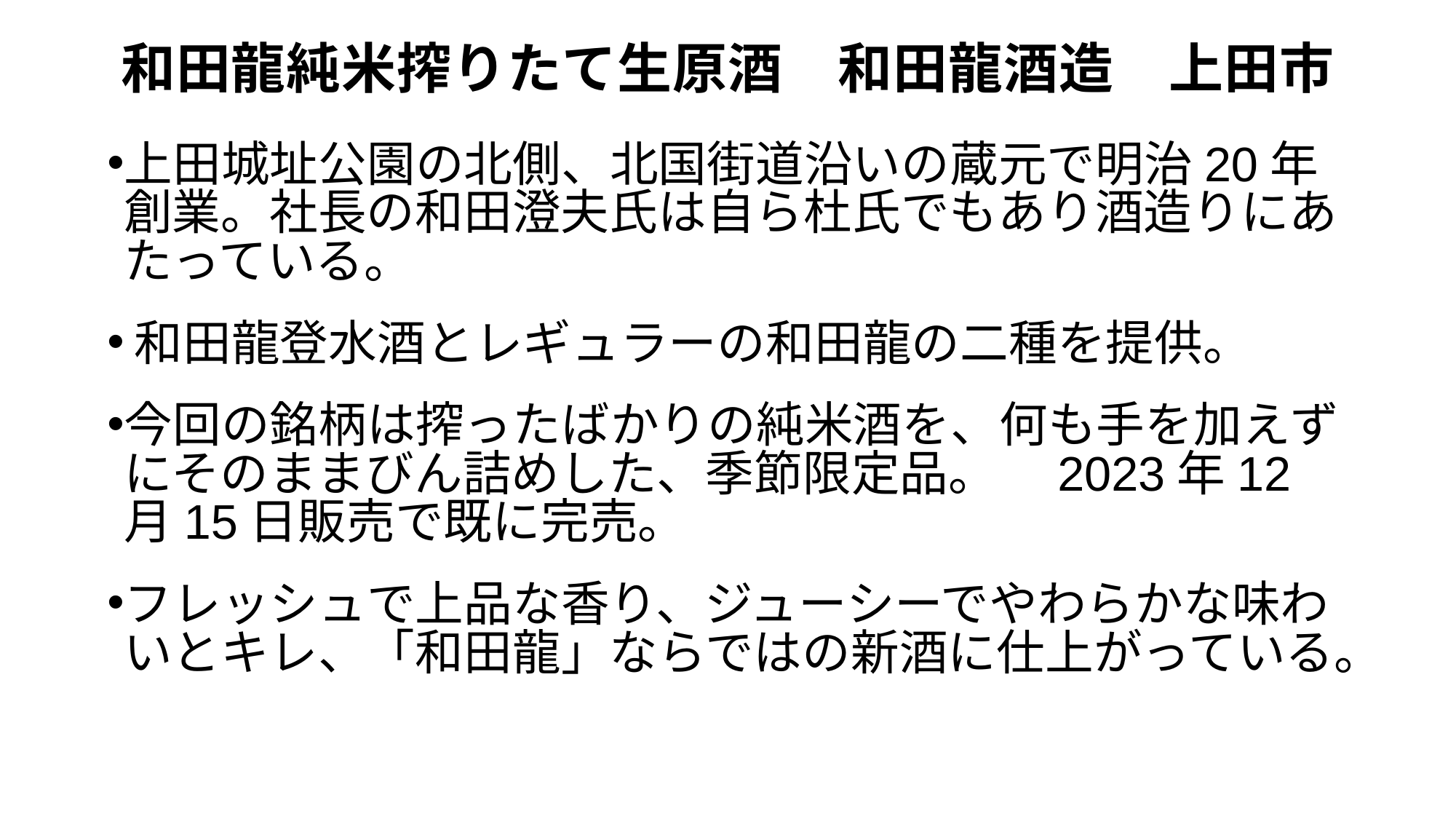

# 和田龍純米搾りたて生原酒　和田龍酒造　上田市
上田城址公園の北側、北国街道沿いの蔵元で明治20年創業。社長の和田澄夫氏は自ら杜氏でもあり酒造りにあたっている。
和田龍登水酒とレギュラーの和田龍の二種を提供。
今回の銘柄は搾ったばかりの純米酒を、何も手を加えずにそのままびん詰めした、季節限定品。　2023年12月15日販売で既に完売。
フレッシュで上品な香り、ジューシーでやわらかな味わいとキレ、「和田龍」ならではの新酒に仕上がっている。